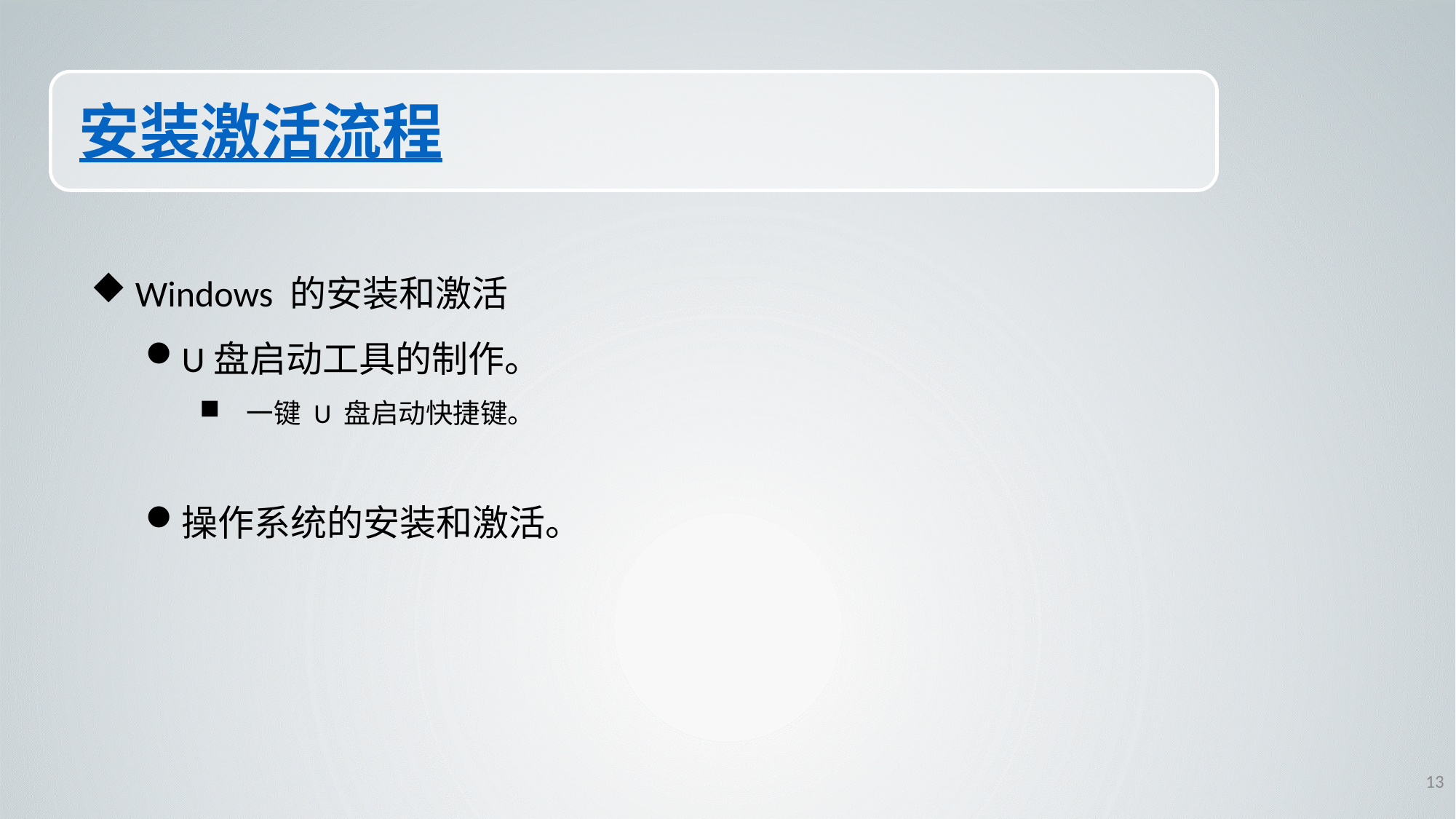

# 安装激活流程
 Windows 的安装和激活
U盘启动工具的制作。
 一键 U 盘启动快捷键。

操作系统的安装和激活。

13